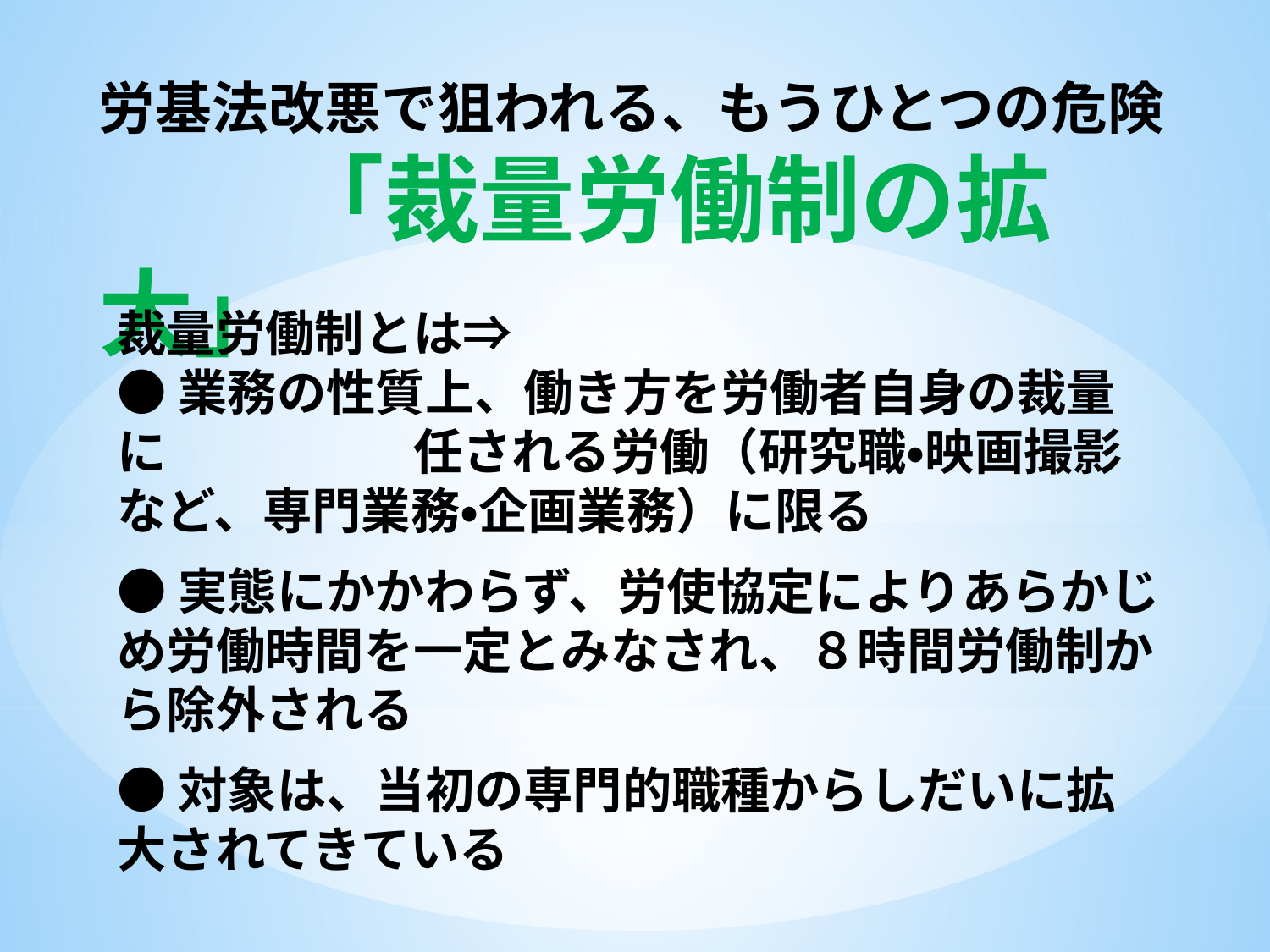

労基法改悪で狙われる、もうひとつの危険
　　「裁量労働制の拡大」
裁量労働制とは⇒
●業務の性質上、働き方を労働者自身の裁量に　　　　　任される労働（研究職・映画撮影など、専門業務・企画業務）に限る

●実態にかかわらず、労使協定によりあらかじめ労働時間を一定とみなされ、８時間労働制から除外される

●対象は、当初の専門的職種からしだいに拡大されてきている